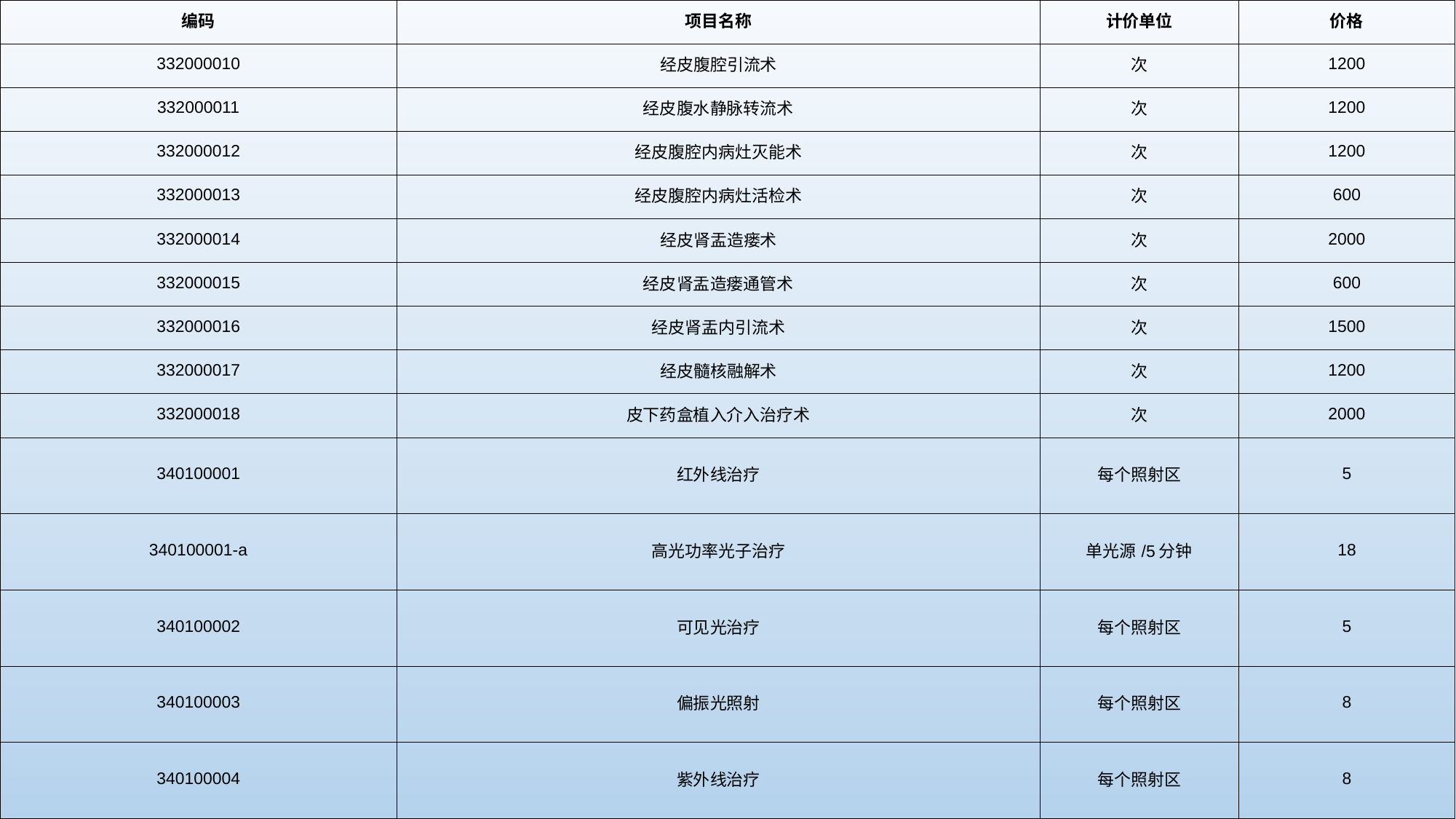

| 编码 | 项目名称 | 计价单位 | 价格 |
| --- | --- | --- | --- |
| 332000010 | 经皮腹腔引流术 | 次 | 1200 |
| 332000011 | 经皮腹水静脉转流术 | 次 | 1200 |
| 332000012 | 经皮腹腔内病灶灭能术 | 次 | 1200 |
| 332000013 | 经皮腹腔内病灶活检术 | 次 | 600 |
| 332000014 | 经皮肾盂造瘘术 | 次 | 2000 |
| 332000015 | 经皮肾盂造瘘通管术 | 次 | 600 |
| 332000016 | 经皮肾盂内引流术 | 次 | 1500 |
| 332000017 | 经皮髓核融解术 | 次 | 1200 |
| 332000018 | 皮下药盒植入介入治疗术 | 次 | 2000 |
| 340100001 | 红外线治疗 | 每个照射区 | 5 |
| 340100001-a | 高光功率光子治疗 | 单光源/5分钟 | 18 |
| 340100002 | 可见光治疗 | 每个照射区 | 5 |
| 340100003 | 偏振光照射 | 每个照射区 | 8 |
| 340100004 | 紫外线治疗 | 每个照射区 | 8 |